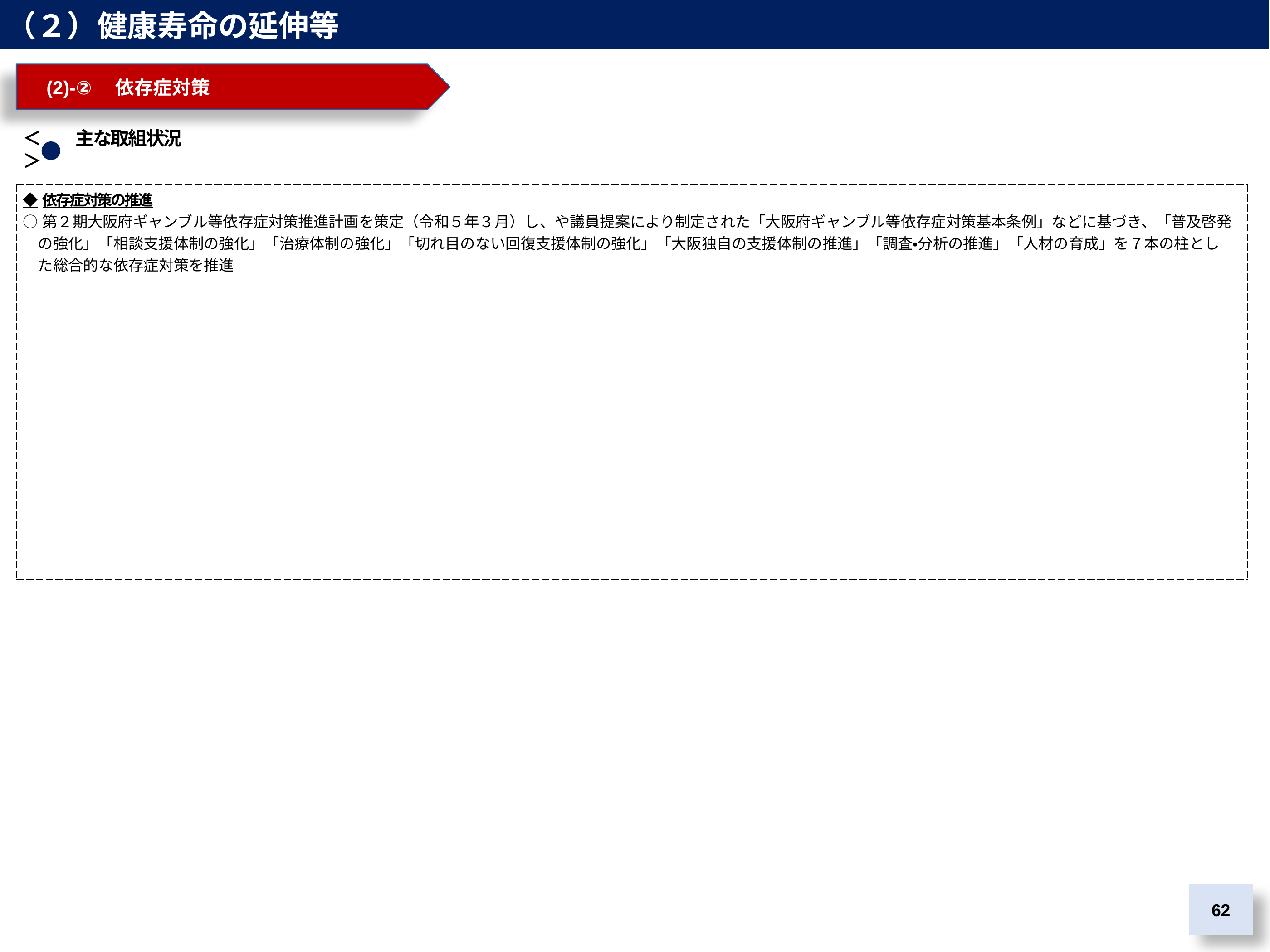

（２）健康寿命の延伸等
　(2)-②　依存症対策
＜　　主な取組状況＞

| ◆依存症対策の推進 ○第２期大阪府ギャンブル等依存症対策推進計画を策定（令和５年３月）し、や議員提案により制定された「大阪府ギャンブル等依存症対策基本条例」などに基づき、「普及啓発 　の強化」「相談支援体制の強化」「治療体制の強化」「切れ目のない回復支援体制の強化」「大阪独自の支援体制の推進」「調査・分析の推進」「人材の育成」を７本の柱とし 　た総合的な依存症対策を推進 |
| --- |
62